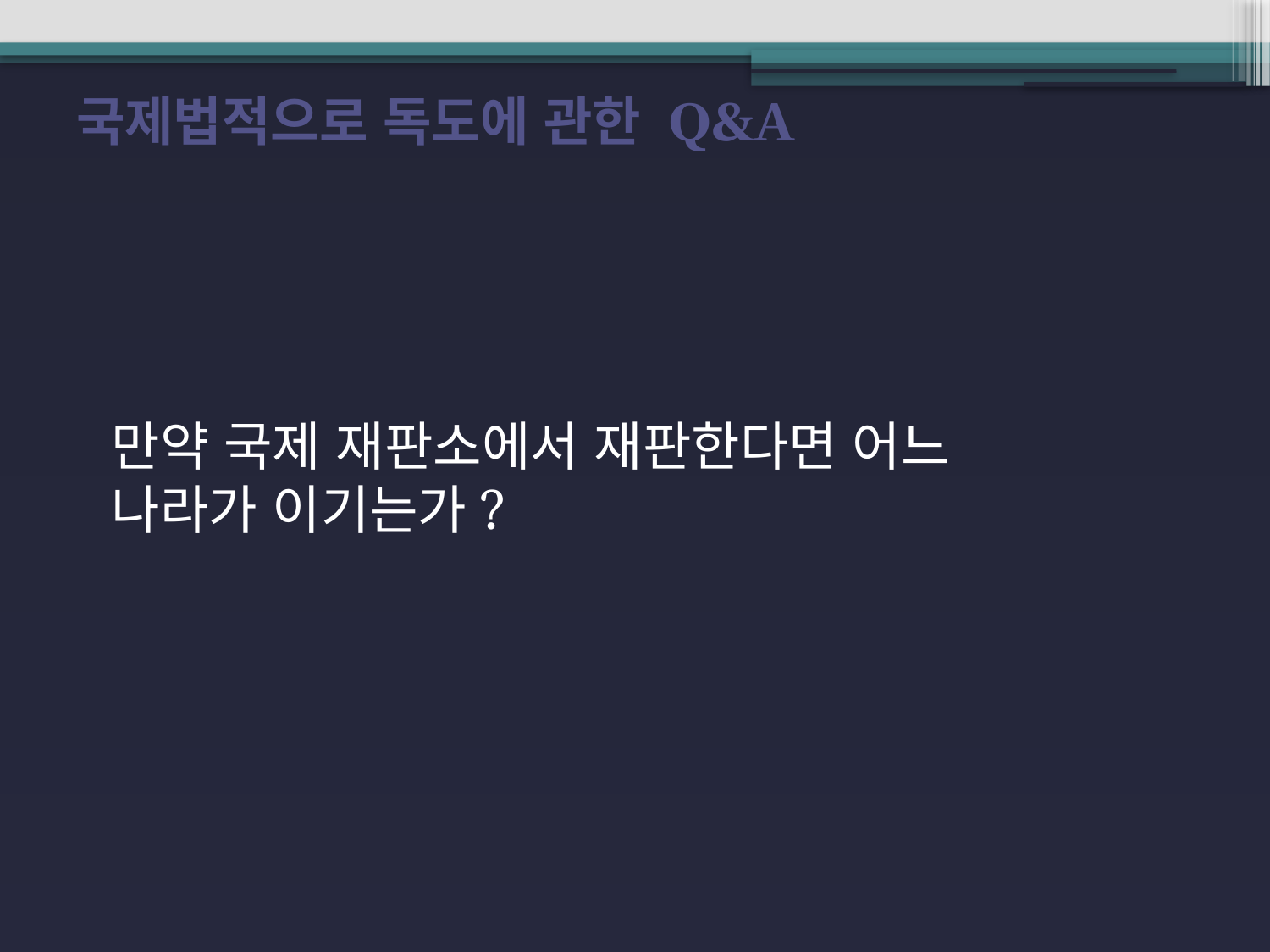

국제법적으로 독도에 관한 Q&a
만약 국제 재판소에서 재판한다면 어느 나라가 이기는가?